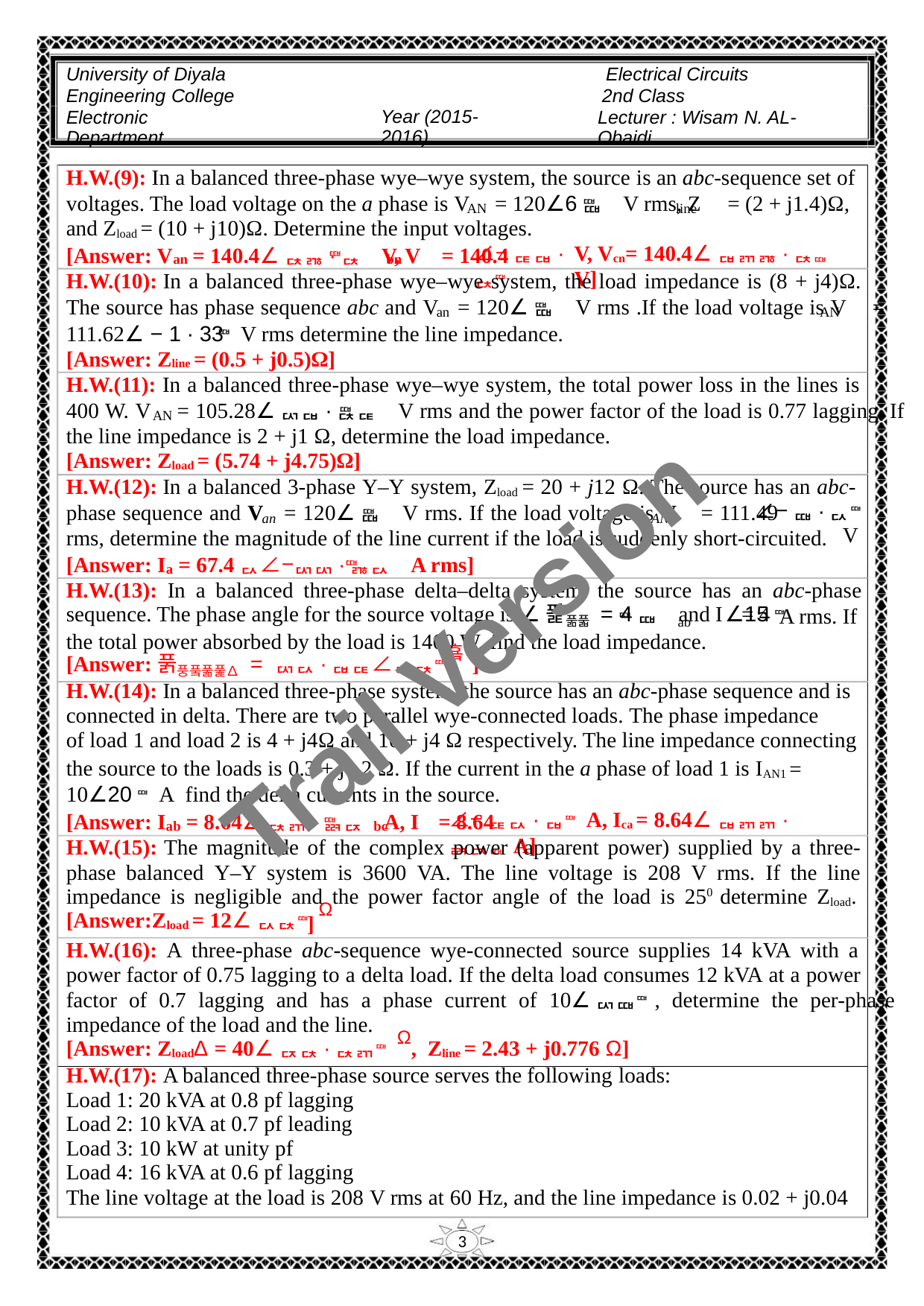

University of Diyala
Engineering College
Electronic Department
Electrical Circuits
2nd Class
Lecturer : Wisam N. AL-Obaidi
Year (2015-2016)
H.W.(9): In a balanced three-phase wye–wye system, the source is an abc-sequence set of
voltages. The load voltage on the a phase is V = 120∠6ퟎ V rms, Z = (2 + j1.4)Ω,
ퟎ
AN
line
and Zload = (10 + j10)Ω. Determine the input voltages.
ퟎ
∠−ퟔퟏ ∙ ퟓퟎ
V, Vcn= 140.4∠ퟏퟕퟖ ∙ ퟓퟎ V]
[Answer: V = 140.4∠ퟓퟖ ∙ ퟓ V, V = 140.4
an
bn
H.W.(10): In a balanced three-phase wye–wye system, the load impedance is (8 + j4)Ω.
The source has phase sequence abc and V = 120∠ퟎ V rms .If the load voltage is V =
ퟎ
an
AN
ퟎ
111.62∠ − 1 ∙ 33 V rms determine the line impedance.
[Answer: Zline = (0.5 + j0.5)Ω]
H.W.(11): In a balanced three-phase wye–wye system, the total power loss in the lines is
ퟎ
400 W. V = 105.28∠ퟑퟏ ∙ ퟓퟔ V rms and the power factor of the load is 0.77 lagging. If
AN
the line impedance is 2 + j1 Ω, determine the load impedance.
[Answer: Zload = (5.74 + j4.75)Ω]
H.W.(12): In a balanced 3-phase Y–Y system, Zload = 20 + j12 Ω. The source has an abc-
ퟎ
∠−ퟎ ∙ ퟐퟎ
V
phase sequence and V = 120∠ퟎ V rms. If the load voltage is V = 111.49
an
AN
rms, determine the magnitude of the line current if the load is suddenly short-circuited.
ퟎ
[Answer: I = 67.4ퟐ∠−ퟑퟑ ∙ ퟖퟐ A rms]
a
H.W.(13): In a balanced three-phase delta–delta system, the source has an abc-phase
Trail Version
Trail Version
Trail Version
Trail Version
Trail Version
Trail Version
Trail Version
Trail Version
Trail Version
Trail Version
Trail Version
Trail Version
Trail Version
ퟎ
∠15ퟎ
sequence. The phase angle for the source voltage is ∠퐕풂풃 = 4ퟎ and I = 4
A rms. If
ab
the total power absorbed by the load is 1400 W, find the load impedance.
[Answer:풁풍풐풂풅∆ = ퟑퟐ ∙ ퟏퟔ∠ퟐퟓퟎ훀]
H.W.(14): In a balanced three-phase system, the source has an abc-phase sequence and is
connected in delta. There are two parallel wye-connected loads. The phase impedance
of load 1 and load 2 is 4 + j4Ω and 10 + j4 Ω respectively. The line impedance connecting
the source to the loads is 0.3 + j0.2 Ω. If the current in the a phase of load 1 is IAN1
10∠20ퟎ A find the delta currents in the source.
=
ퟎ
∠−ퟔퟐ ∙ ퟏퟎ A, Ica = 8.64∠ퟏퟕퟕ ∙ ퟗퟒퟎ A]
[Answer: I = 8.64∠ퟓퟕ ∙ ퟗퟒ A, I = 8.64
ab
bc
H.W.(15): The magnitude of the complex power (apparent power) supplied by a three-
phase balanced Y–Y system is 3600 VA. The line voltage is 208 V rms. If the line
impedance is negligible and the power factor angle of the load is 250 determine Zload.
[Answer:Zload = 12∠ퟐퟓퟎ Ω
]
H.W.(16): A three-phase abc-sequence wye-connected source supplies 14 kVA with a
power factor of 0.75 lagging to a delta load. If the delta load consumes 12 kVA at a power
factor of 0.7 lagging and has a phase current of 10∠ퟑퟎퟎ, determine the per-phase
impedance of the load and the line.
[Answer: Zload∆ = 40∠ퟒퟓ ∙ ퟓퟕퟎ Ω, Zline = 2.43 + j0.776 Ω]
H.W.(17): A balanced three-phase source serves the following loads:
Load 1: 20 kVA at 0.8 pf lagging
Load 2: 10 kVA at 0.7 pf leading
Load 3: 10 kW at unity pf
Load 4: 16 kVA at 0.6 pf lagging
The line voltage at the load is 208 V rms at 60 Hz, and the line impedance is 0.02 + j0.04
3